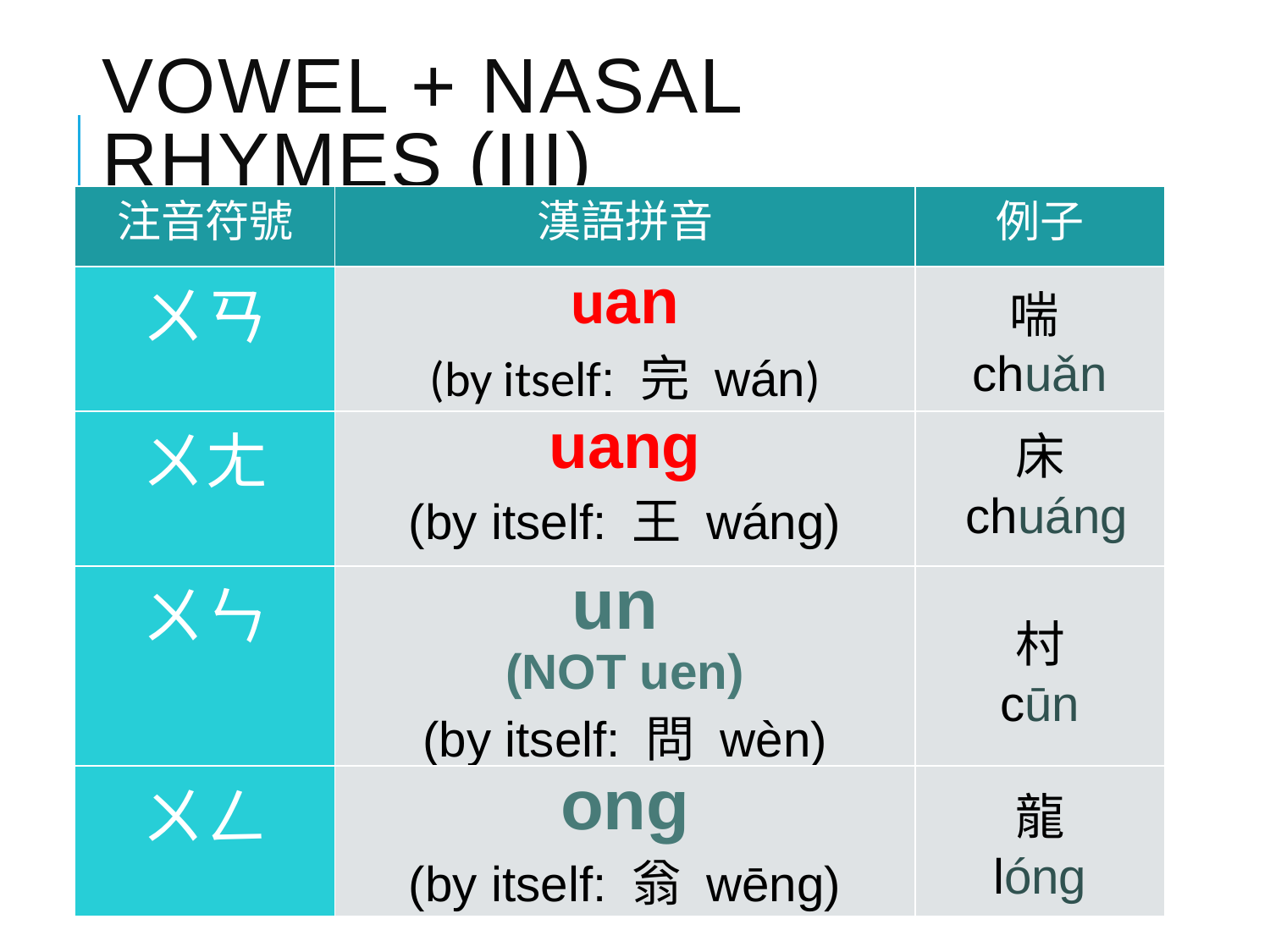

# Vowel + Nasal Rhymes (III)
| 注音符號 | 漢語拼音 | 例子 |
| --- | --- | --- |
| ㄨㄢ | uan (by itself: 完 wán) | 喘 chuǎn |
| ㄨㄤ | uang (by itself: 王 wáng) | 床 chuáng |
| ㄨㄣ | un (NOT uen) (by itself: 問 wèn) | 村 cūn |
| --- | --- | --- |
| ㄨㄥ | ong (by itself: 翁 wēng) | 龍 lóng |
| --- | --- | --- |